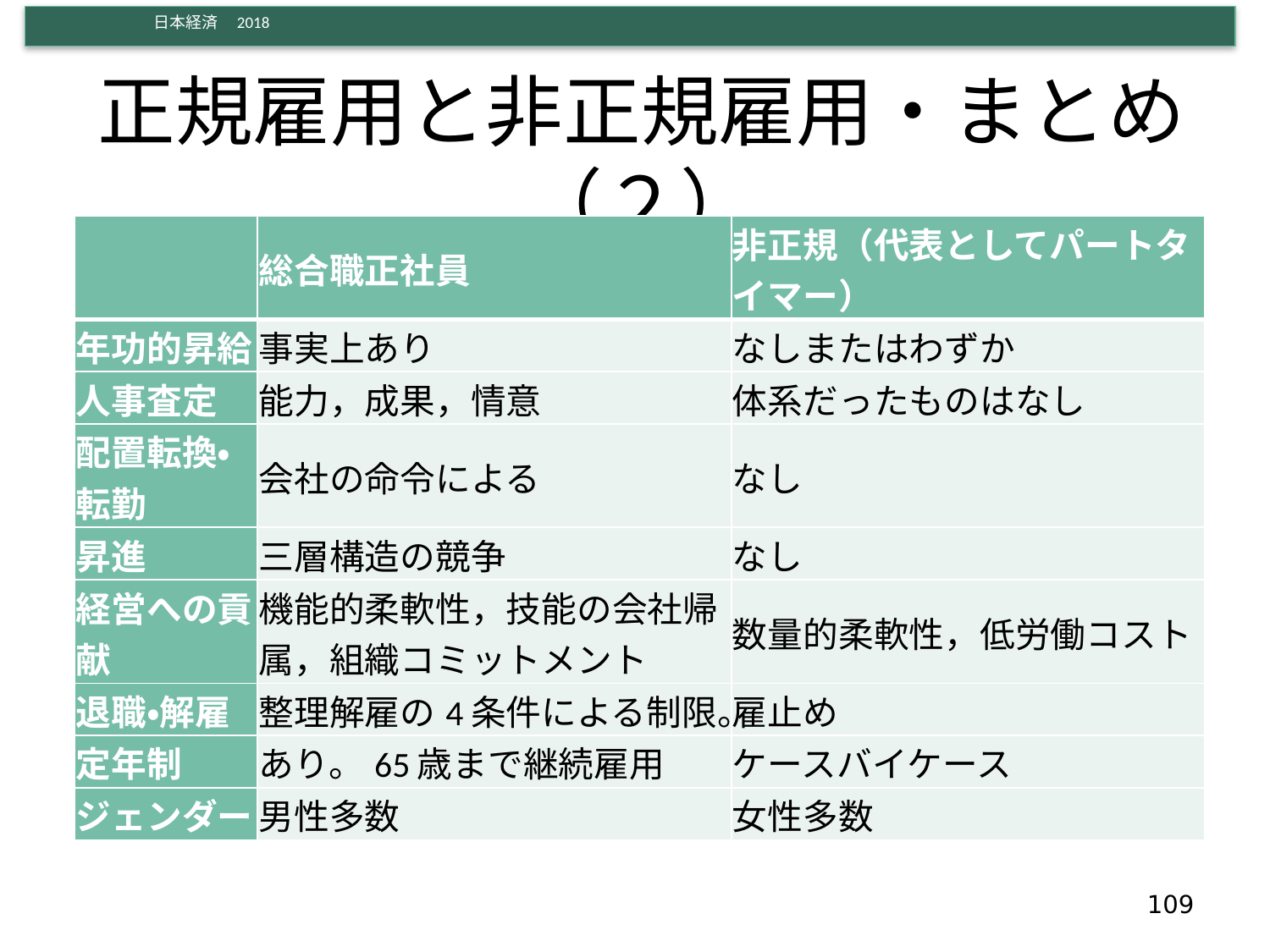

# 正規雇用と非正規雇用・まとめ（２）
|  | 総合職正社員 | 非正規（代表としてパートタイマー） |
| --- | --- | --- |
| 年功的昇給 | 事実上あり | なしまたはわずか |
| 人事査定 | 能力，成果，情意 | 体系だったものはなし |
| 配置転換・転勤 | 会社の命令による | なし |
| 昇進 | 三層構造の競争 | なし |
| 経営への貢献 | 機能的柔軟性，技能の会社帰属，組織コミットメント | 数量的柔軟性，低労働コスト |
| 退職・解雇 | 整理解雇の4条件による制限。 | 雇止め |
| 定年制 | あり。65歳まで継続雇用 | ケースバイケース |
| ジェンダー | 男性多数 | 女性多数 |
109